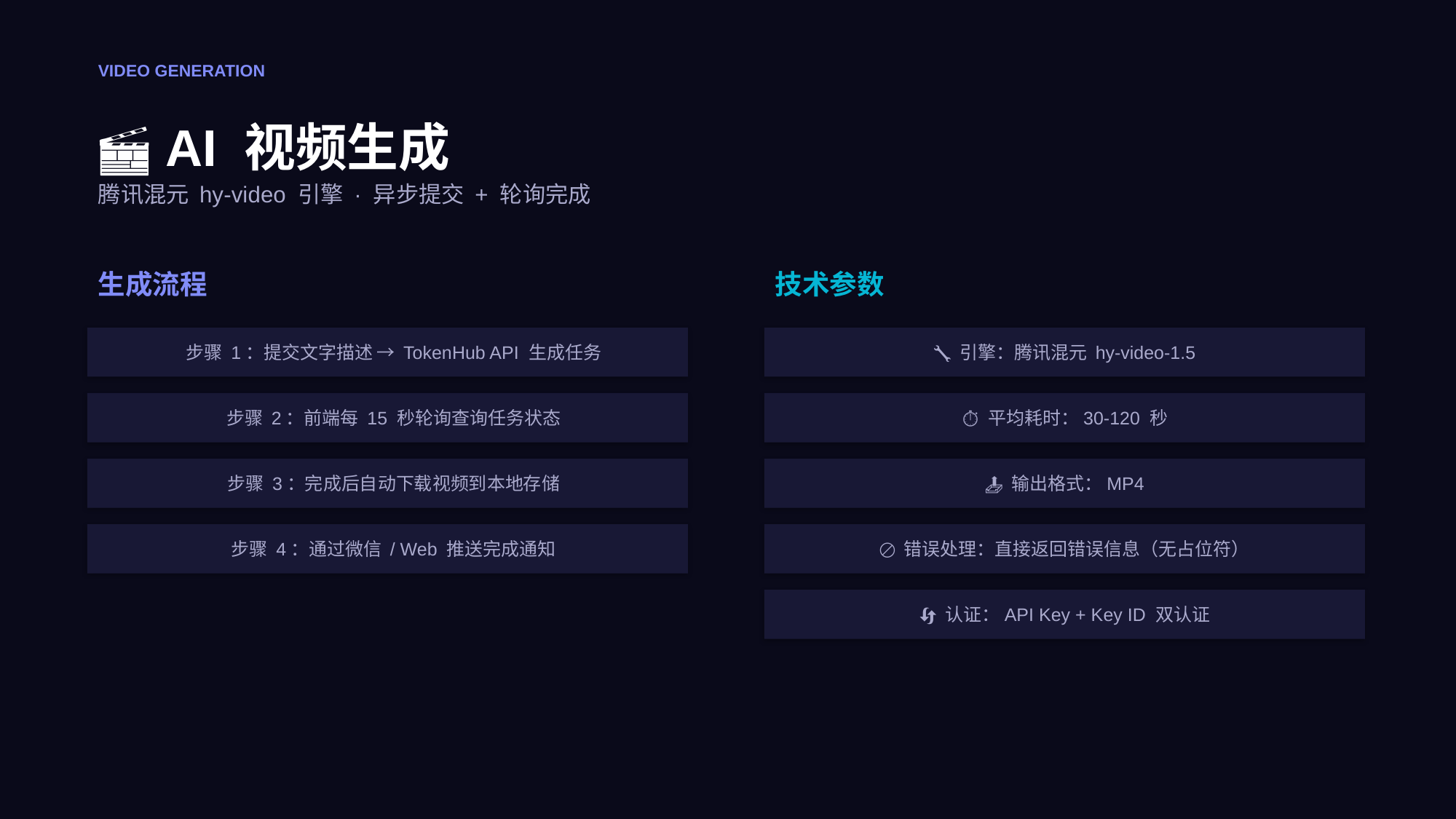

VIDEO GENERATION
🎬 AI 视频生成
腾讯混元 hy-video 引擎 · 异步提交 + 轮询完成
生成流程
技术参数
  步骤 1：提交文字描述 → TokenHub API 生成任务
🔧 引擎：腾讯混元 hy-video-1.5
  步骤 2：前端每 15 秒轮询查询任务状态
⏱️ 平均耗时：30-120 秒
  步骤 3：完成后自动下载视频到本地存储
📤 输出格式：MP4
  步骤 4：通过微信 / Web 推送完成通知
🚫 错误处理：直接返回错误信息（无占位符）
🔄 认证：API Key + Key ID 双认证